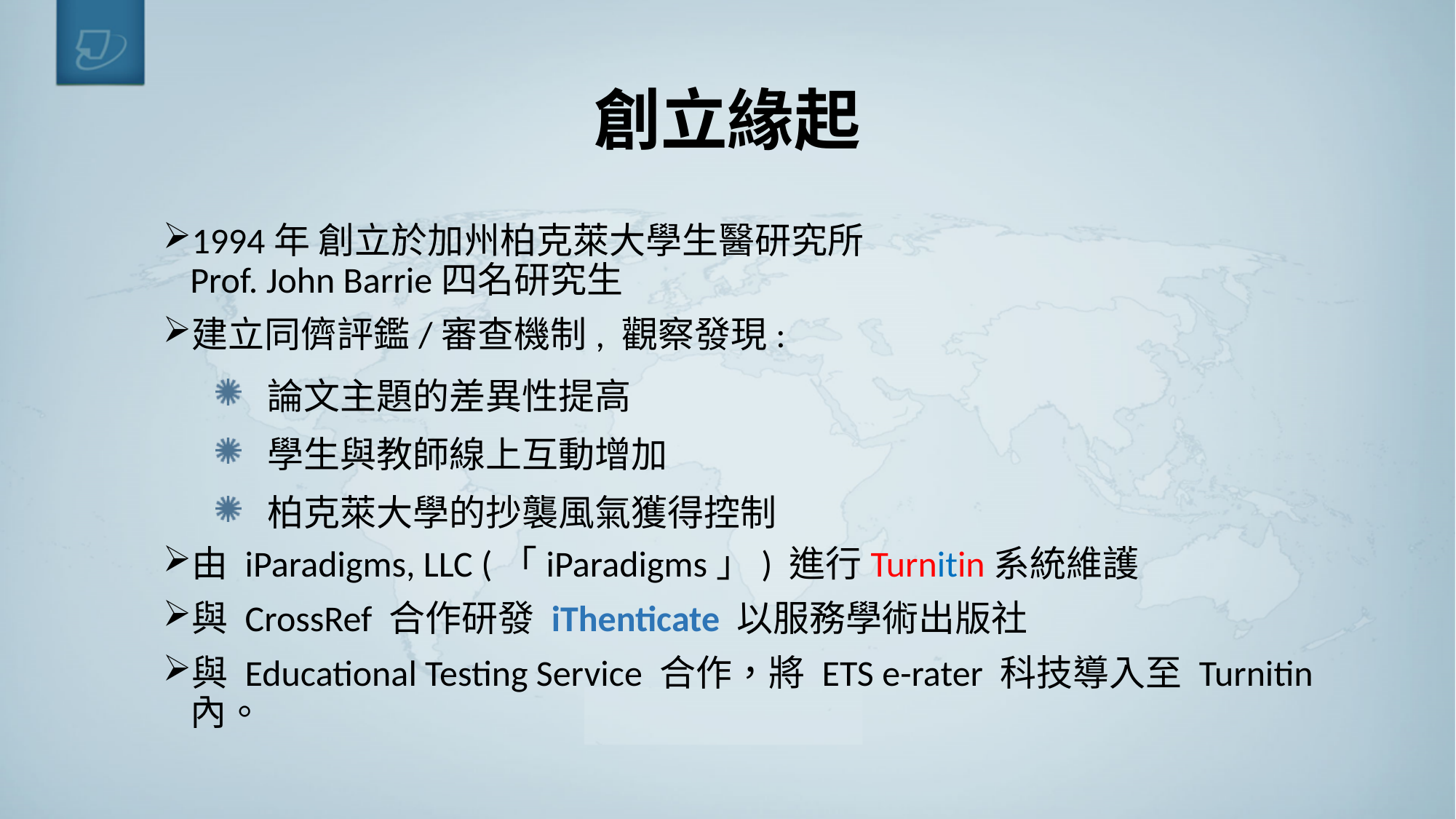

# 創立緣起
1994年 創立於加州柏克萊大學生醫研究所
Prof. John Barrie四名研究生
建立同儕評鑑/審查機制, 觀察發現:
論文主題的差異性提高
學生與教師線上互動增加
柏克萊大學的抄襲風氣獲得控制
由 iParadigms, LLC (「iParadigms」) 進行Turnitin系統維護
與 CrossRef 合作研發 iThenticate 以服務學術出版社
與 Educational Testing Service 合作，將 ETS e-rater 科技導入至 Turnitin 內。